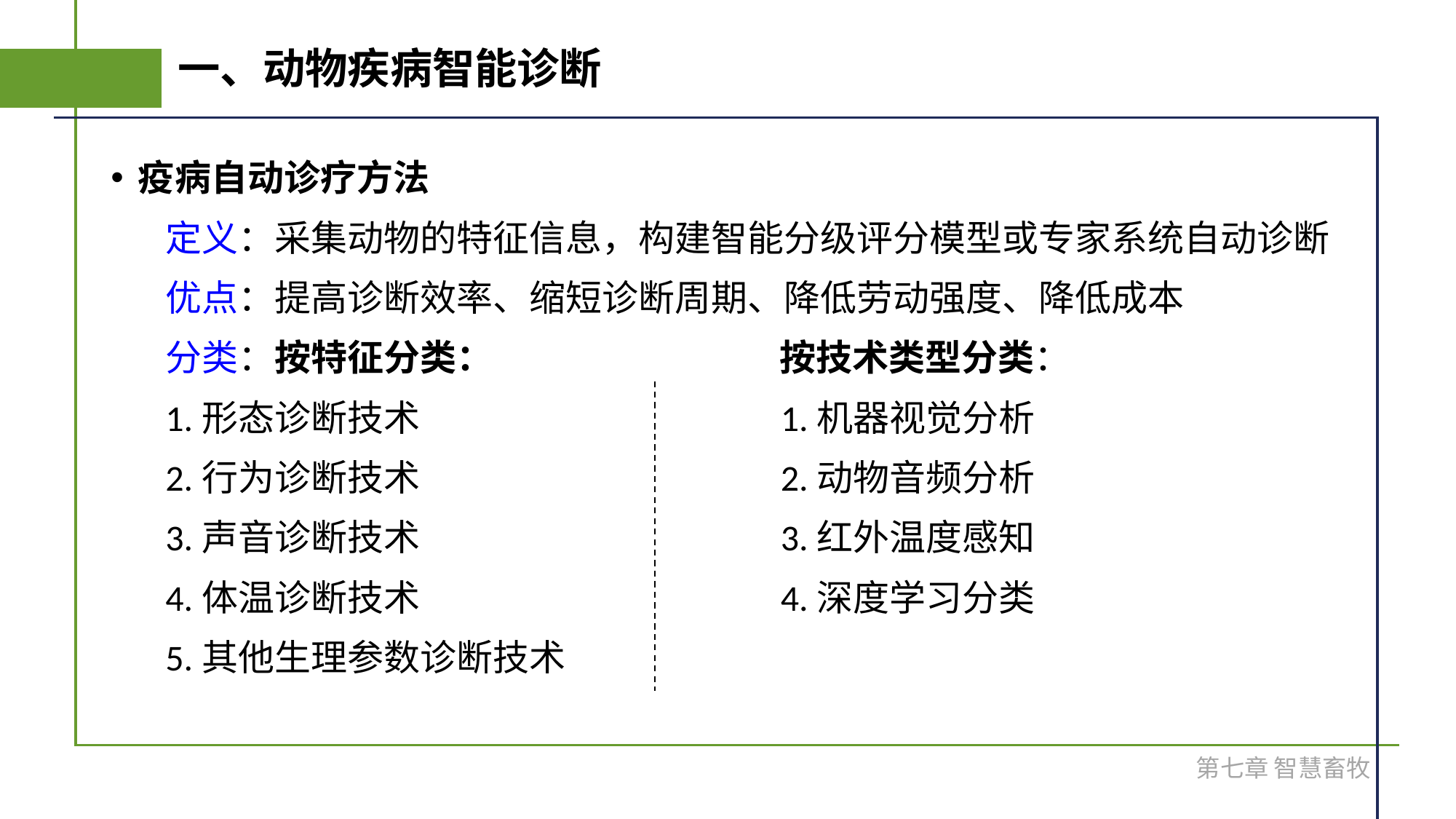

# 一、动物疾病智能诊断
疫病自动诊疗方法
定义：采集动物的特征信息，构建智能分级评分模型或专家系统自动诊断
优点：提高诊断效率、缩短诊断周期、降低劳动强度、降低成本
分类：按特征分类：                                   按技术类型分类：
1.形态诊断技术                                           1.机器视觉分析
2.行为诊断技术                                           2.动物音频分析
3.声音诊断技术                                           3.红外温度感知
4.体温诊断技术                                           4.深度学习分类
5.其他生理参数诊断技术

第七章 智慧畜牧